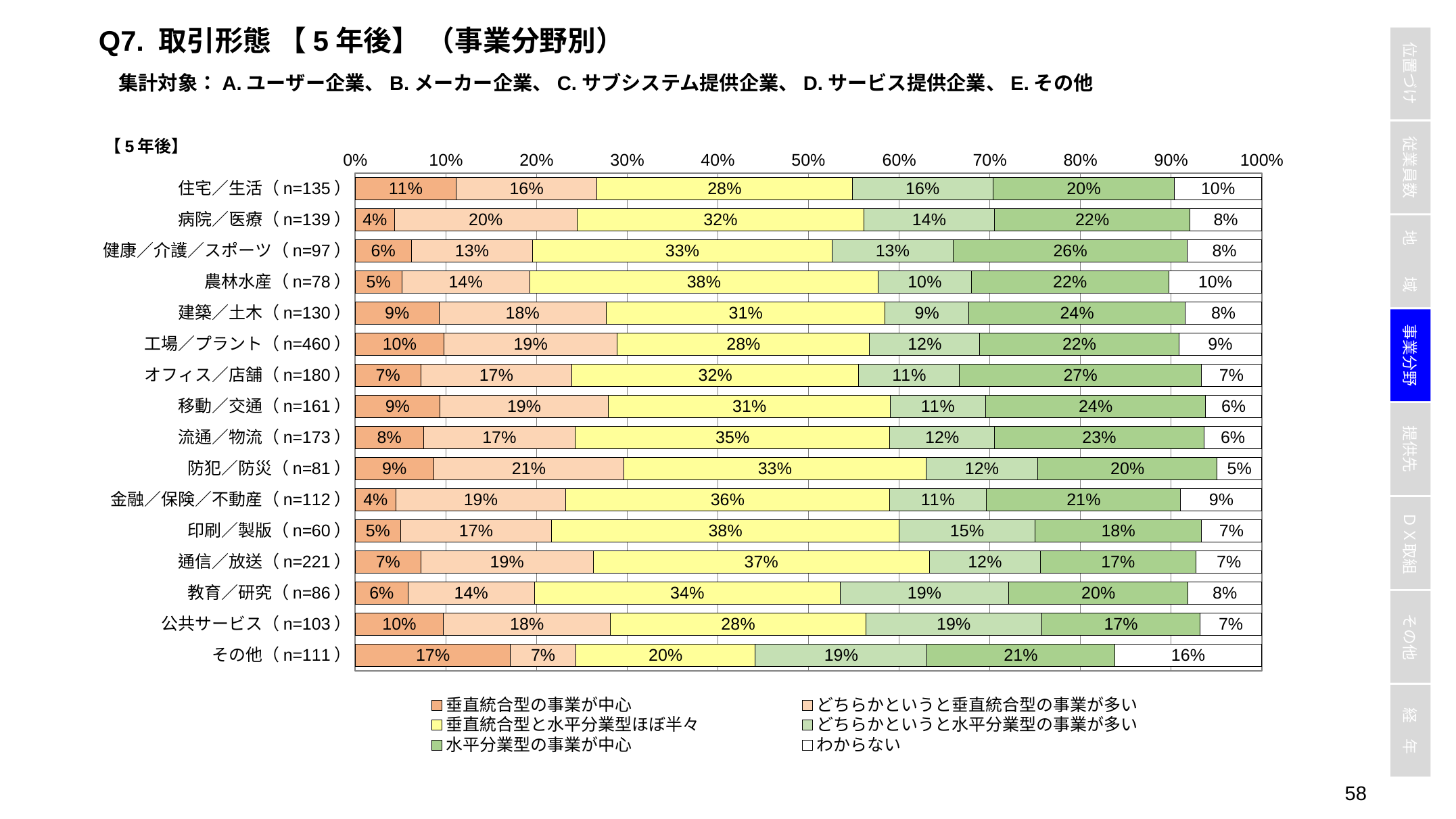

Q7. 取引形態 【5年後】 （事業分野別）
集計対象：A.ユーザー企業、B.メーカー企業、C.サブシステム提供企業、D.サービス提供企業、E.その他

### Chart

| Category | 垂直統合型の事業が中心 | どちらかというと垂直統合型の事業が多い | 垂直統合型と水平分業型ほぼ半々 | どちらかというと水平分業型の事業が多い | 水平分業型の事業が中心 | わからない |
|---|---|---|---|---|---|---|
| 住宅／生活（n=135） | 0.1111111111111111 | 0.15555555555555556 | 0.2814814814814815 | 0.15555555555555556 | 0.2 | 0.0962962962962963 |
| 病院／医療（n=139） | 0.04316546762589928 | 0.2014388489208633 | 0.31654676258992803 | 0.14388489208633093 | 0.2158273381294964 | 0.07913669064748201 |
| 健康／介護／スポーツ（n=97） | 0.061855670103092786 | 0.13402061855670103 | 0.32989690721649484 | 0.13402061855670103 | 0.25773195876288657 | 0.08247422680412371 |
| 農林水産（n=78） | 0.05128205128205128 | 0.14102564102564102 | 0.38461538461538464 | 0.10256410256410256 | 0.21794871794871795 | 0.10256410256410256 |
| 建築／土木（n=130） | 0.09230769230769231 | 0.18461538461538463 | 0.3076923076923077 | 0.09230769230769231 | 0.23846153846153847 | 0.08461538461538462 |
| 工場／プラント（n=460） | 0.09782608695652174 | 0.19130434782608696 | 0.2782608695652174 | 0.12173913043478261 | 0.21956521739130436 | 0.09130434782608696 |
| オフィス／店舗（n=180） | 0.07222222222222222 | 0.16666666666666666 | 0.31666666666666665 | 0.1111111111111111 | 0.26666666666666666 | 0.06666666666666667 |
| 移動／交通（n=161） | 0.09316770186335403 | 0.18633540372670807 | 0.3105590062111801 | 0.10559006211180125 | 0.2422360248447205 | 0.062111801242236024 |
| 流通／物流（n=173） | 0.07514450867052024 | 0.1676300578034682 | 0.3468208092485549 | 0.11560693641618497 | 0.23121387283236994 | 0.06358381502890173 |
| 防犯／防災（n=81） | 0.08641975308641975 | 0.20987654320987653 | 0.3333333333333333 | 0.12345679012345678 | 0.19753086419753085 | 0.04938271604938271 |
| 金融／保険／不動産（n=112） | 0.044642857142857144 | 0.1875 | 0.35714285714285715 | 0.10714285714285714 | 0.21428571428571427 | 0.08928571428571429 |
| 印刷／製版（n=60） | 0.05 | 0.16666666666666666 | 0.38333333333333336 | 0.15 | 0.18333333333333332 | 0.06666666666666667 |
| 通信／放送（n=221） | 0.07239819004524888 | 0.19004524886877827 | 0.37104072398190047 | 0.12217194570135746 | 0.17194570135746606 | 0.07239819004524888 |
| 教育／研究（n=86） | 0.05813953488372093 | 0.13953488372093023 | 0.3372093023255814 | 0.18604651162790697 | 0.19767441860465115 | 0.08139534883720931 |
| 公共サービス（n=103） | 0.0970873786407767 | 0.18446601941747573 | 0.2815533980582524 | 0.1941747572815534 | 0.17475728155339806 | 0.06796116504854369 |
| その他（n=111） | 0.17117117117117117 | 0.07207207207207207 | 0.1981981981981982 | 0.1891891891891892 | 0.2072072072072072 | 0.16216216216216217 |
58